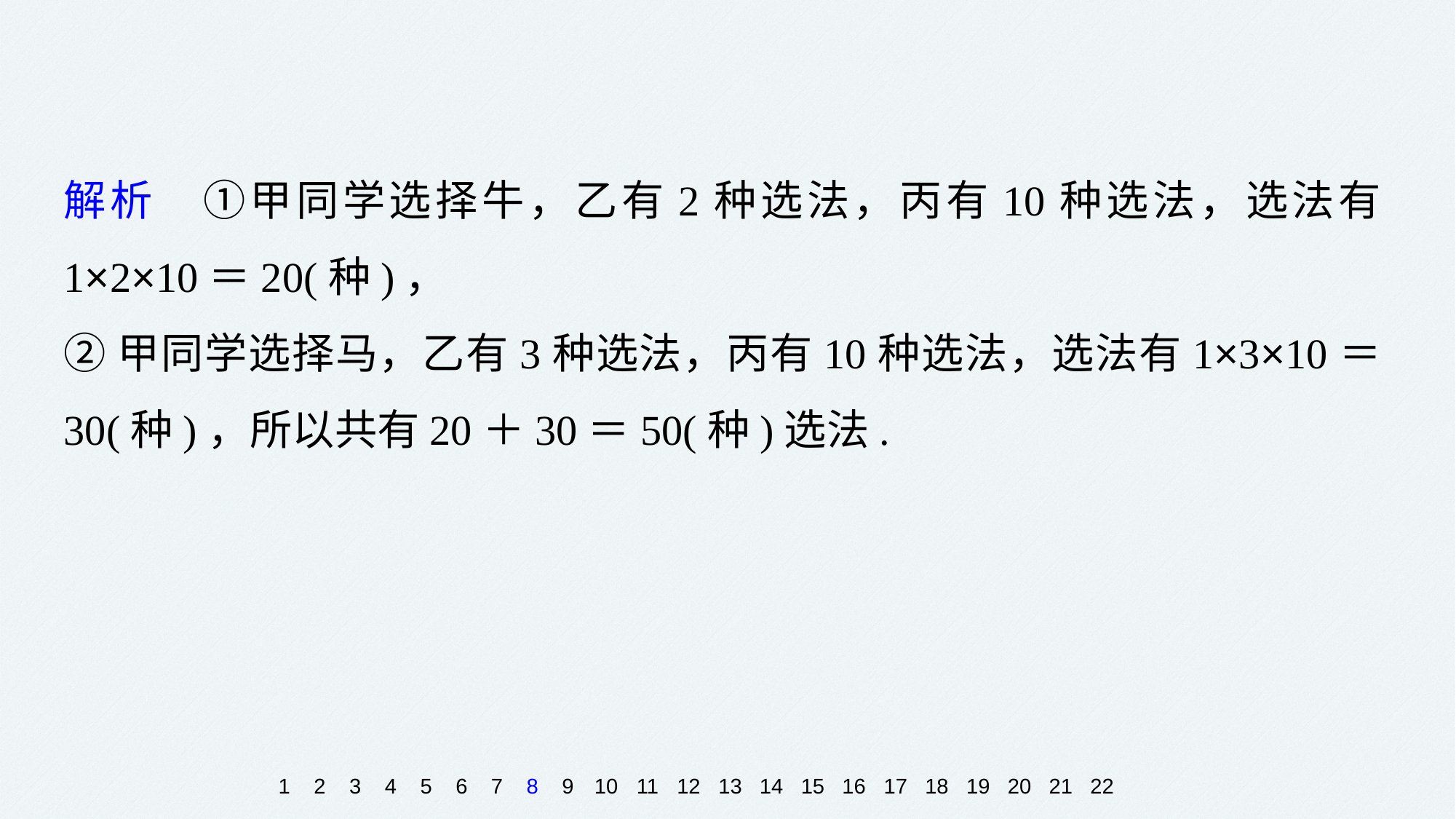

解析　①甲同学选择牛，乙有2种选法，丙有10种选法，选法有1×2×10＝20(种)，
②甲同学选择马，乙有3种选法，丙有10种选法，选法有1×3×10＝30(种)，所以共有20＋30＝50(种)选法.
1
2
3
4
5
6
7
8
9
10
11
12
13
14
15
16
17
18
19
20
21
22